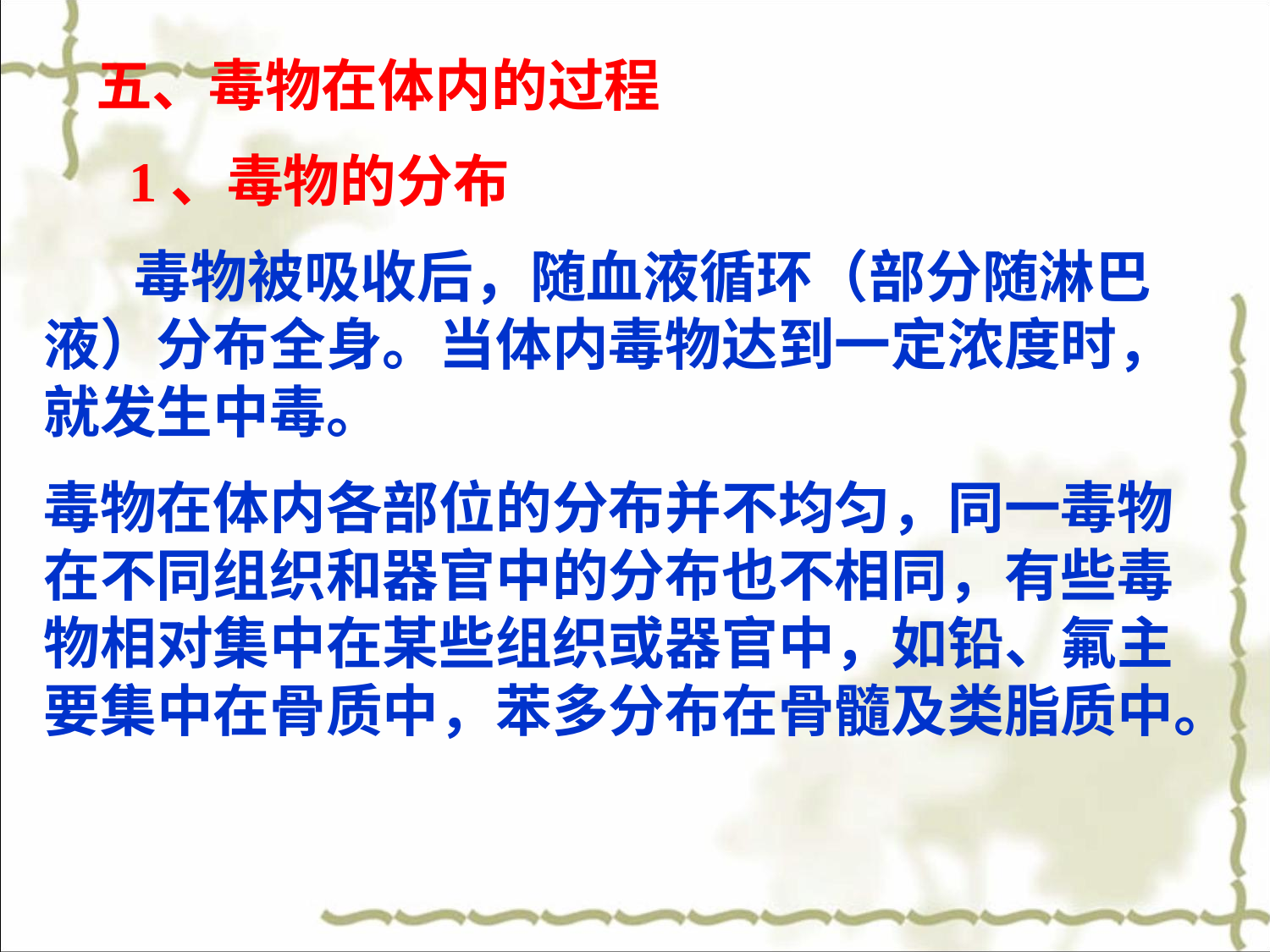

五、毒物在体内的过程
      1、毒物的分布
      毒物被吸收后，随血液循环（部分随淋巴液）分布全身。当体内毒物达到一定浓度时，就发生中毒。
毒物在体内各部位的分布并不均匀，同一毒物在不同组织和器官中的分布也不相同，有些毒物相对集中在某些组织或器官中，如铅、氟主要集中在骨质中，苯多分布在骨髓及类脂质中。